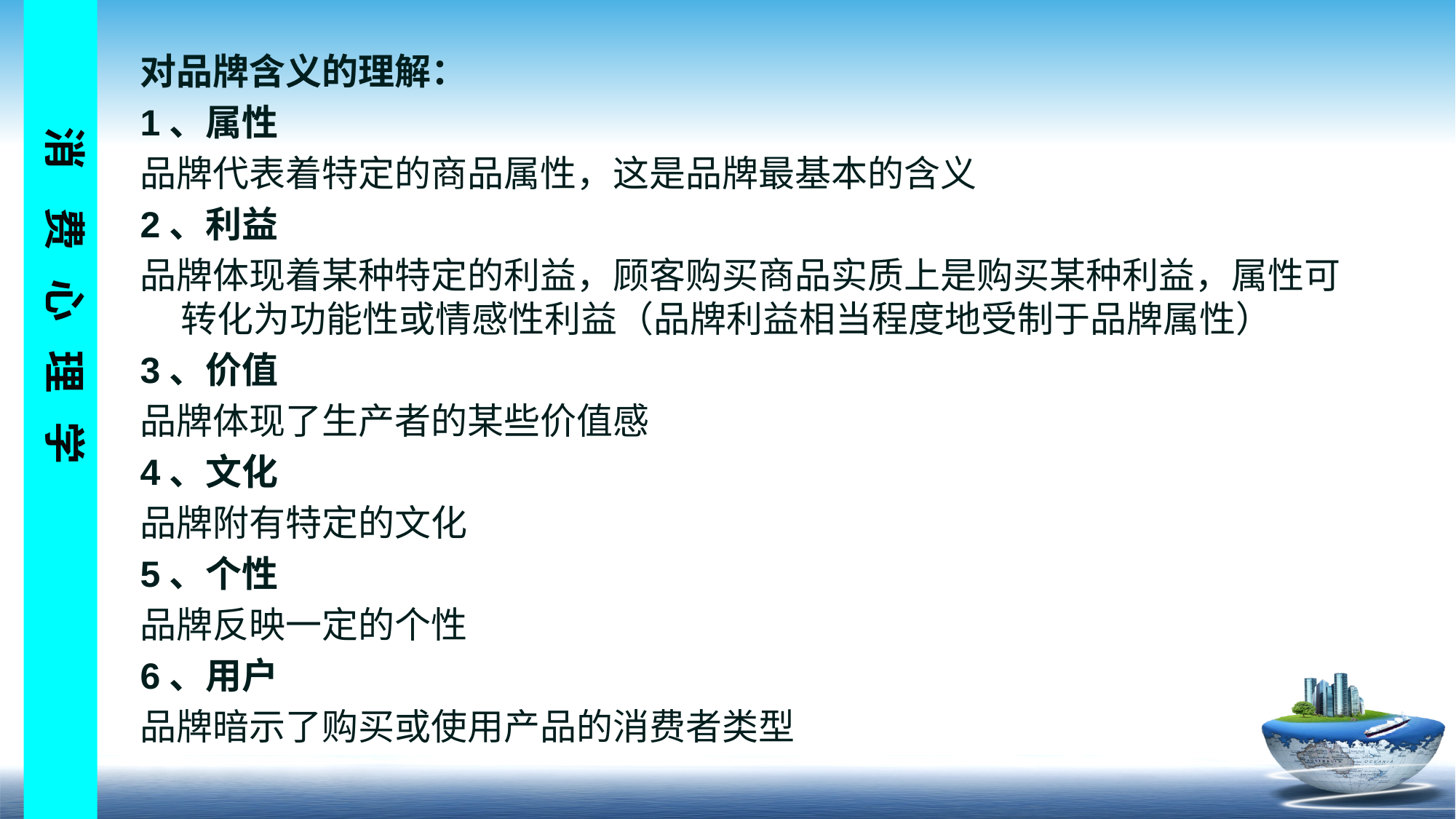

对品牌含义的理解：
1、属性
品牌代表着特定的商品属性，这是品牌最基本的含义
2、利益
品牌体现着某种特定的利益，顾客购买商品实质上是购买某种利益，属性可转化为功能性或情感性利益（品牌利益相当程度地受制于品牌属性）
3、价值
品牌体现了生产者的某些价值感
4、文化
品牌附有特定的文化
5、个性
品牌反映一定的个性
6、用户
品牌暗示了购买或使用产品的消费者类型